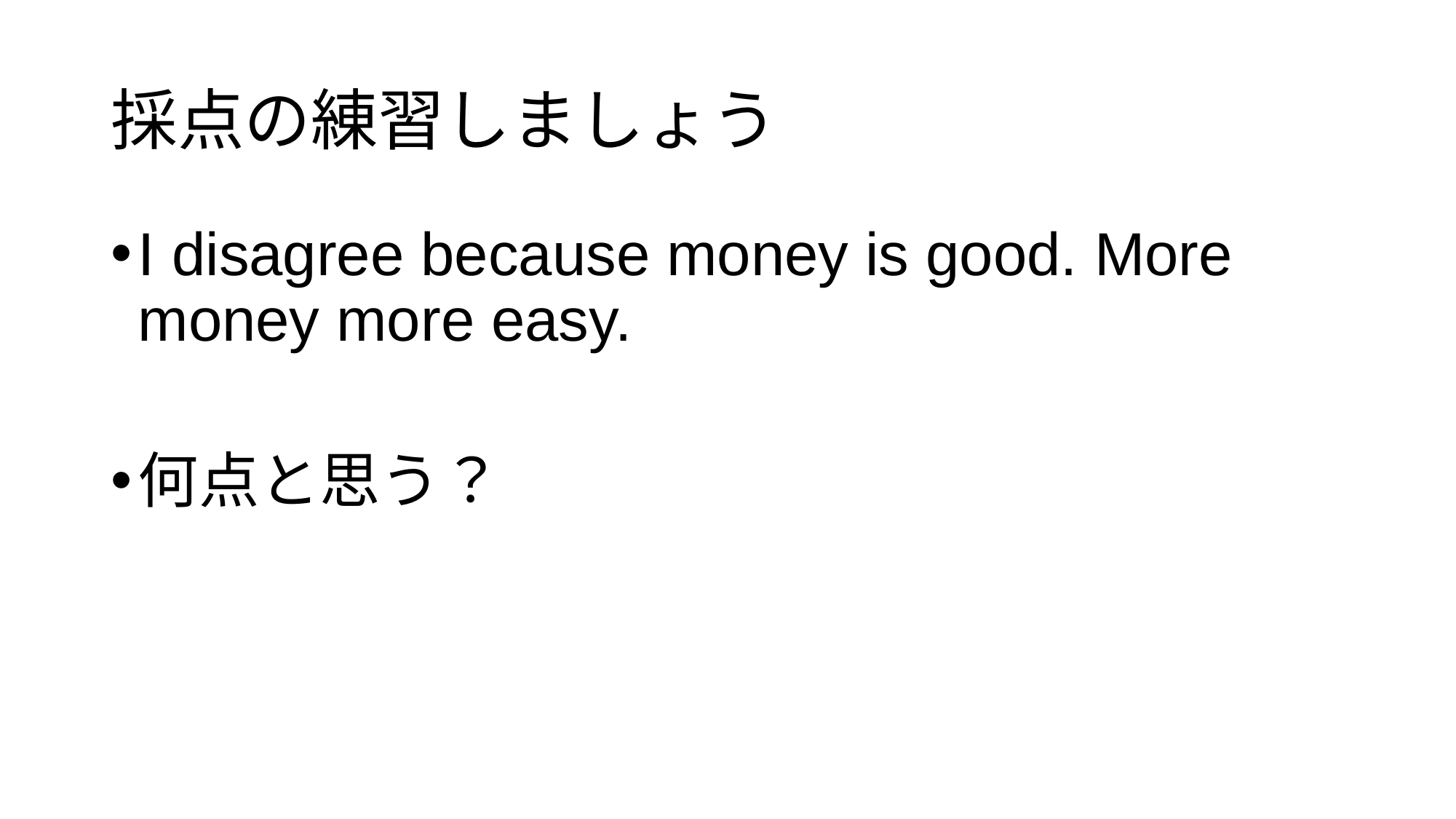

# 採点の練習しましょう
I disagree because money is good. More money more easy.

何点と思う？